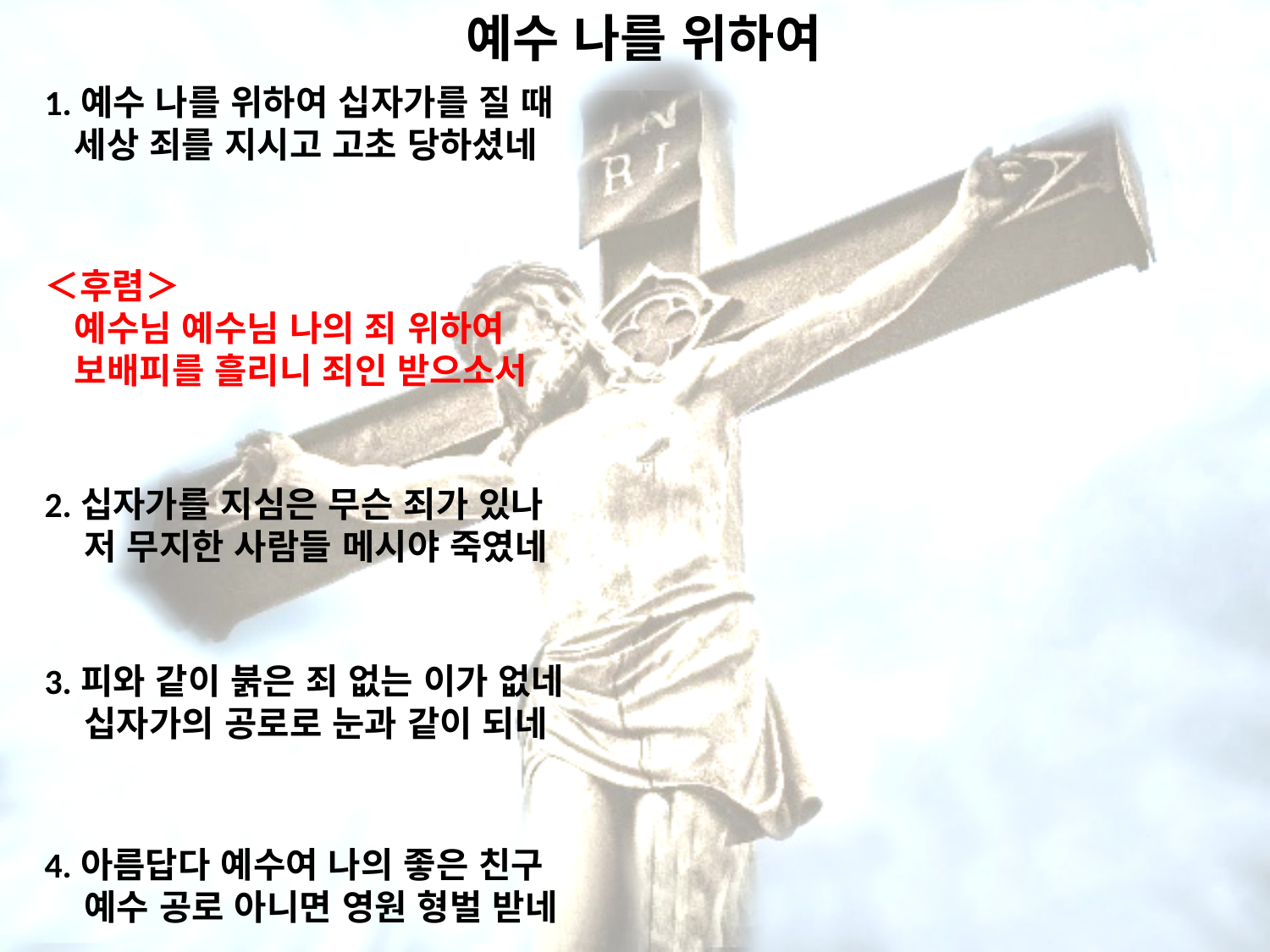

# 예수 나를 위하여
1.예수 나를 위하여 십자가를 질 때
   세상 죄를 지시고 고초 당하셨네

＜후렴＞
   예수님 예수님 나의 죄 위하여
   보배피를 흘리니 죄인 받으소서
2.십자가를 지심은 무슨 죄가 있나
    저 무지한 사람들 메시야 죽였네
3.피와 같이 붉은 죄 없는 이가 없네
    십자가의 공로로 눈과 같이 되네

4.아름답다 예수여 나의 좋은 친구
    예수 공로 아니면 영원 형벌 받네